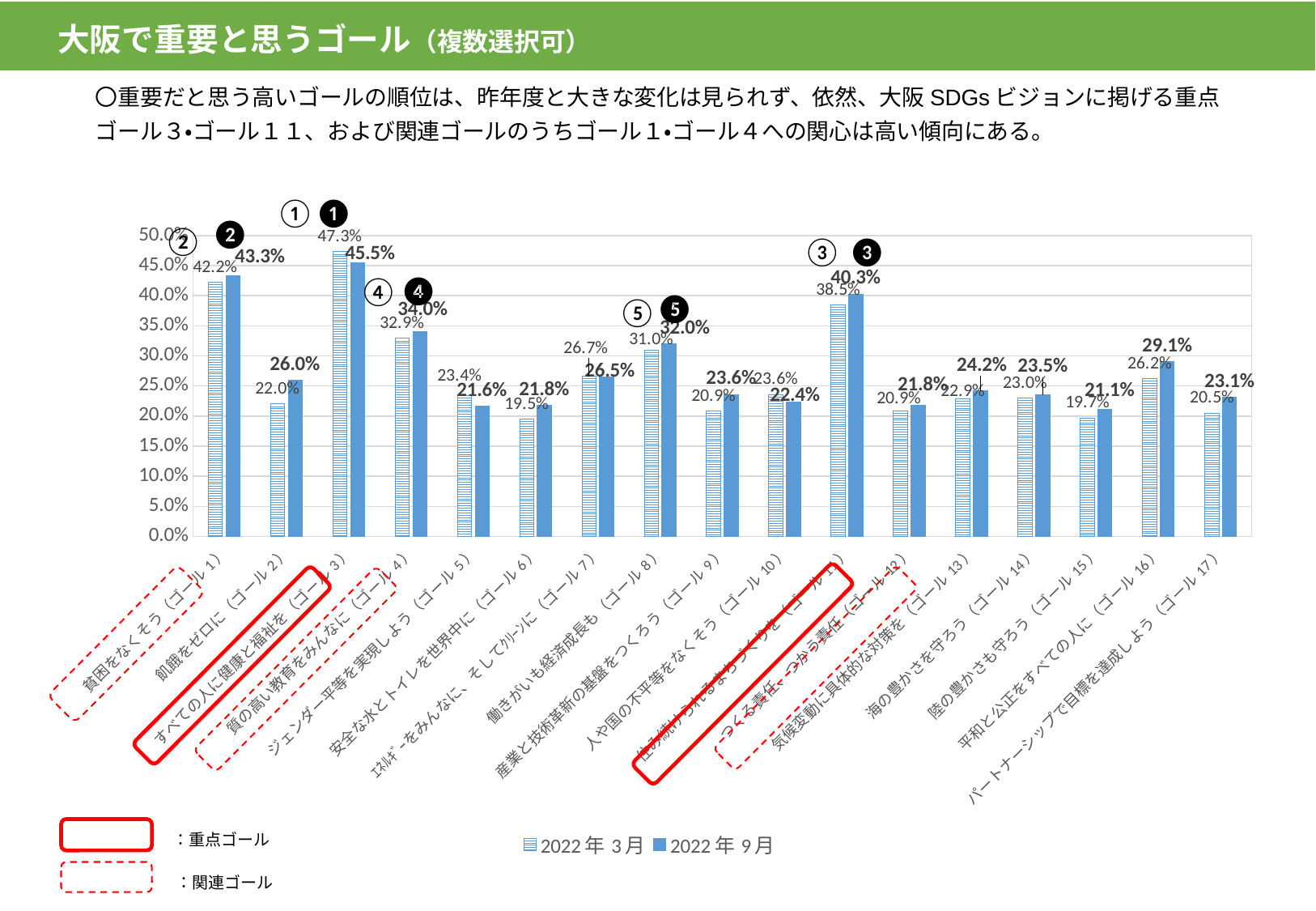

大阪で重要と思うゴール（複数選択可）
〇重要だと思う高いゴールの順位は、昨年度と大きな変化は見られず、依然、大阪SDGsビジョンに掲げる重点ゴール３・ゴール１１、および関連ゴールのうちゴール１・ゴール４への関心は高い傾向にある。
①
❶
❷

### Chart

| Category | 2022年3月 | 2022年9月 |
|---|---|---|
| 貧困をなくそう（ゴール1） | 42.2 | 43.3 |
| 飢餓をゼロに（ゴール2） | 22.0 | 26.0 |
| すべての人に健康と福祉を（ゴール3） | 47.3 | 45.5 |
| 質の高い教育をみんなに（ゴール4） | 32.9 | 34.0 |
| ジェンダー平等を実現しよう（ゴール5） | 23.4 | 21.6 |
| 安全な水とトイレを世界中に（ゴール6） | 19.5 | 21.8 |
| ｴﾈﾙｷﾞｰをみんなに、そしてｸﾘｰﾝに（ゴール7） | 26.7 | 26.5 |
| 働きがいも経済成長も（ゴール8） | 31.0 | 32.0 |
| 産業と技術革新の基盤をつくろう（ゴール9） | 20.9 | 23.6 |
| 人や国の不平等をなくそう（ゴール10） | 23.6 | 22.4 |
| 住み続けられるまちづくりを（ゴール11） | 38.5 | 40.3 |
| つくる責任、つかう責任（ゴール12） | 20.9 | 21.8 |
| 気候変動に具体的な対策を（ゴール13） | 22.9 | 24.2 |
| 海の豊かさを守ろう（ゴール14） | 23.0 | 23.5 |
| 陸の豊かさも守ろう（ゴール15） | 19.7 | 21.1 |
| 平和と公正をすべての人に（ゴール16） | 26.2 | 29.1 |
| パートナーシップで目標を達成しよう（ゴール17） | 20.5 | 23.1 |
②
③
❸
❹
④
❺
⑤

：重点ゴール
：関連ゴール